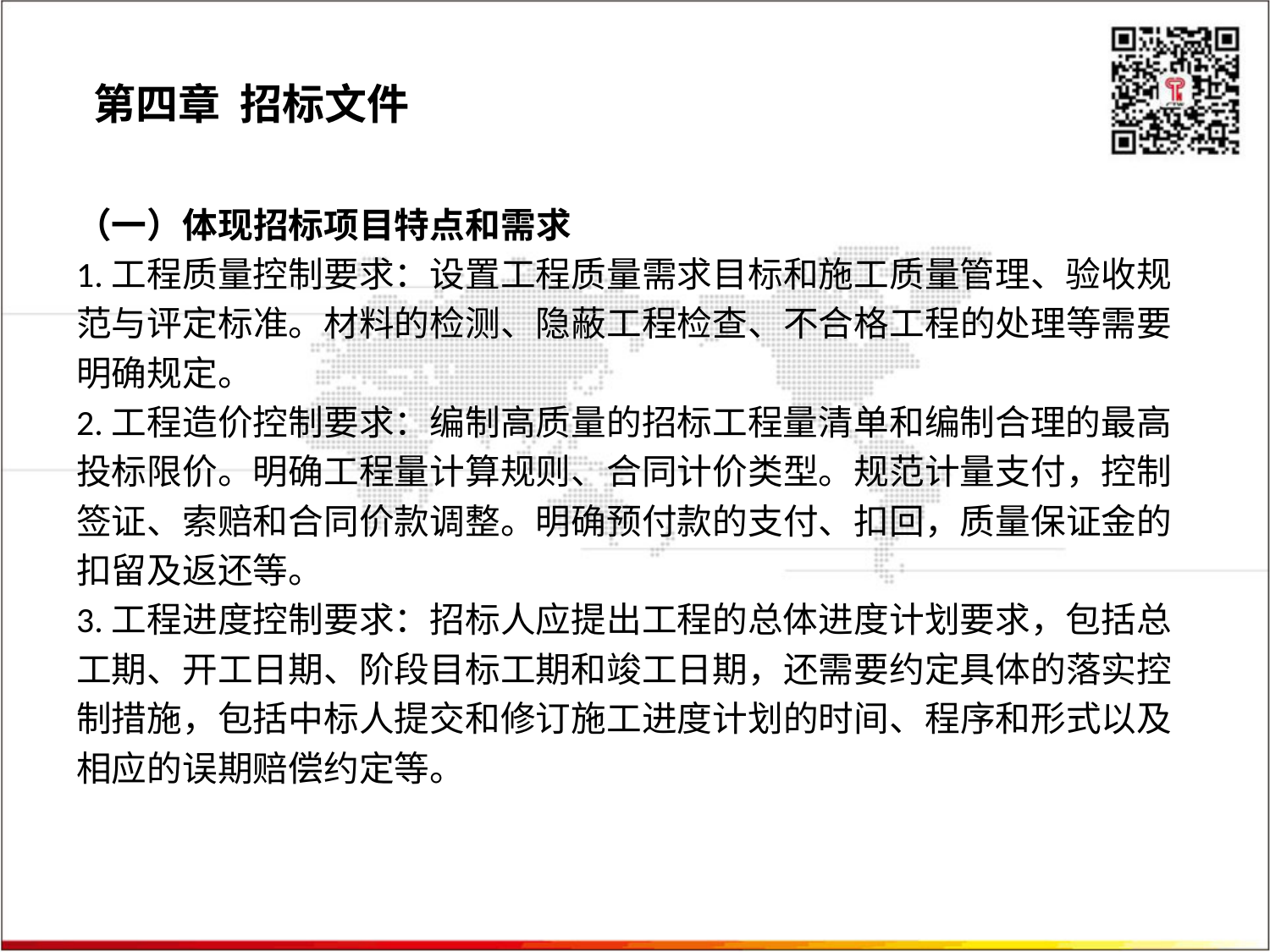

第四章  招标文件
（一）体现招标项目特点和需求
1.工程质量控制要求：设置工程质量需求目标和施工质量管理、验收规范与评定标准。材料的检测、隐蔽工程检查、不合格工程的处理等需要明确规定。
2.工程造价控制要求：编制高质量的招标工程量清单和编制合理的最高投标限价。明确工程量计算规则、合同计价类型。规范计量支付，控制签证、索赔和合同价款调整。明确预付款的支付、扣回，质量保证金的扣留及返还等。
3.工程进度控制要求：招标人应提出工程的总体进度计划要求，包括总工期、开工日期、阶段目标工期和竣工日期，还需要约定具体的落实控制措施，包括中标人提交和修订施工进度计划的时间、程序和形式以及相应的误期赔偿约定等。